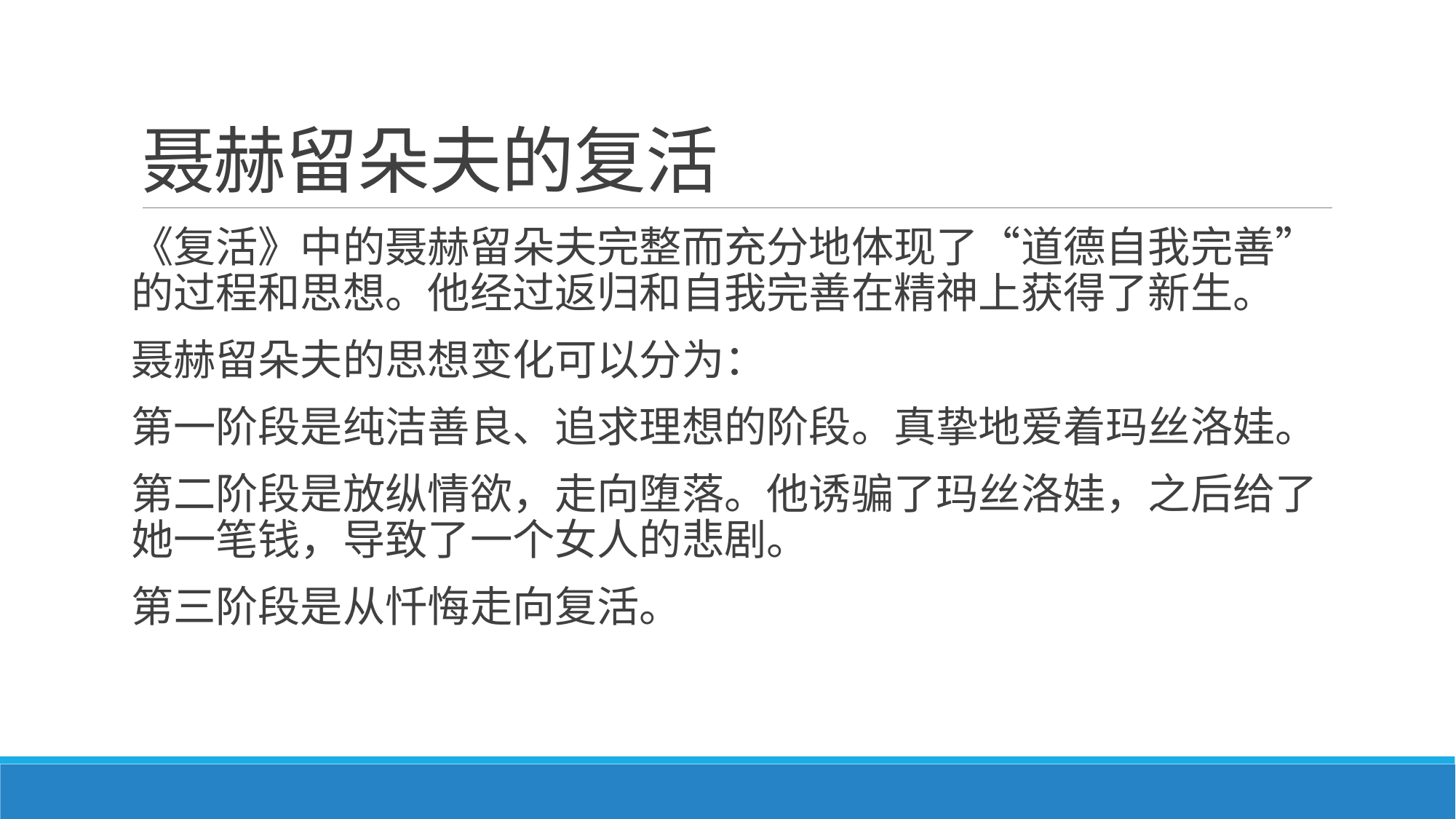

# 聂赫留朵夫的复活
《复活》中的聂赫留朵夫完整而充分地体现了“道德自我完善”的过程和思想。他经过返归和自我完善在精神上获得了新生。
聂赫留朵夫的思想变化可以分为：
第一阶段是纯洁善良、追求理想的阶段。真挚地爱着玛丝洛娃。
第二阶段是放纵情欲，走向堕落。他诱骗了玛丝洛娃，之后给了她一笔钱，导致了一个女人的悲剧。
第三阶段是从忏悔走向复活。